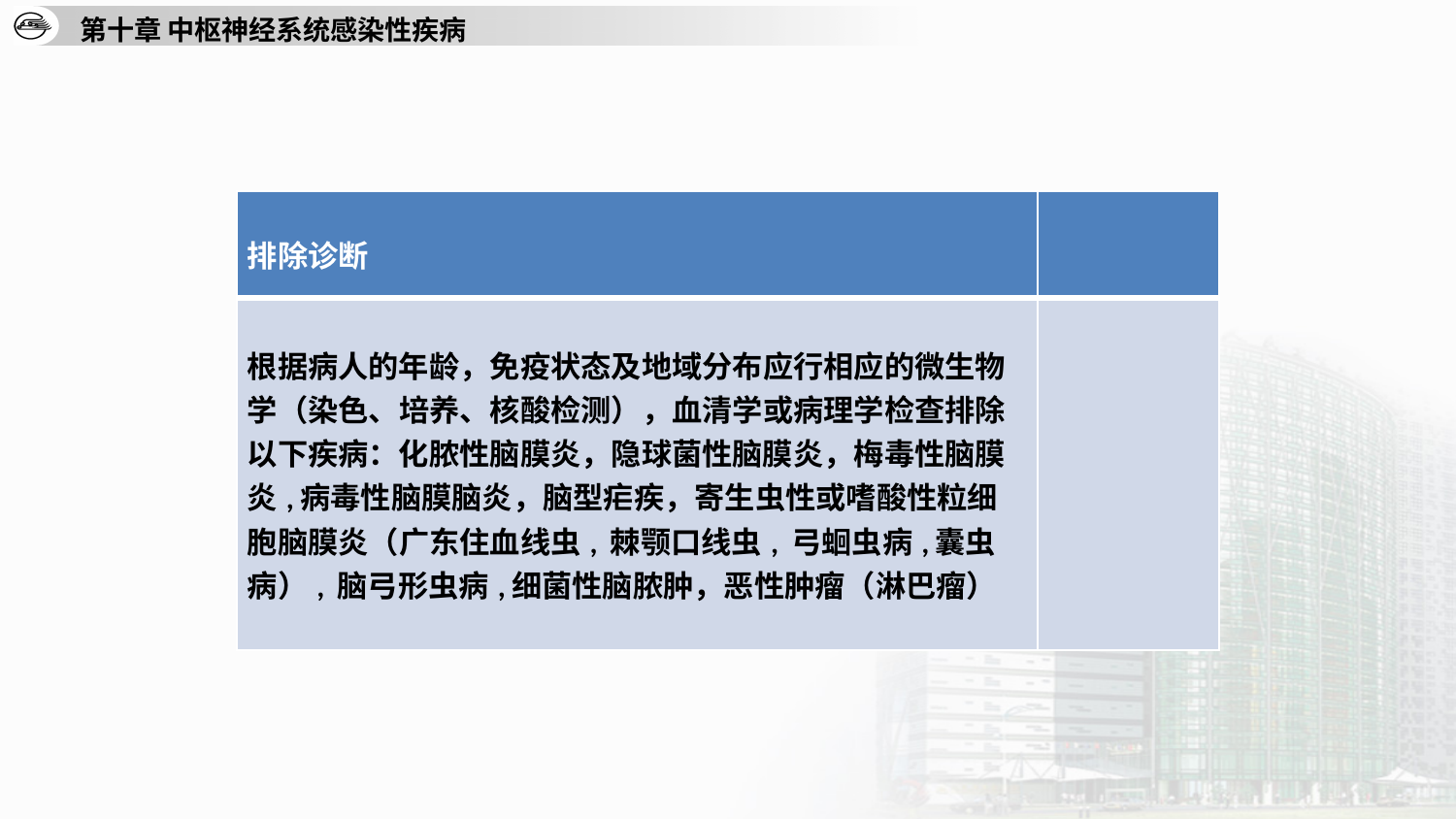

| 排除诊断 |  |
| --- | --- |
| 根据病人的年龄，免疫状态及地域分布应行相应的微生物学（染色、培养、核酸检测），血清学或病理学检查排除以下疾病：化脓性脑膜炎，隐球菌性脑膜炎，梅毒性脑膜炎,病毒性脑膜脑炎，脑型疟疾，寄生虫性或嗜酸性粒细胞脑膜炎（广东住血线虫, 棘颚口线虫, 弓蛔虫病,囊虫病）, 脑弓形虫病,细菌性脑脓肿，恶性肿瘤（淋巴瘤） |  |